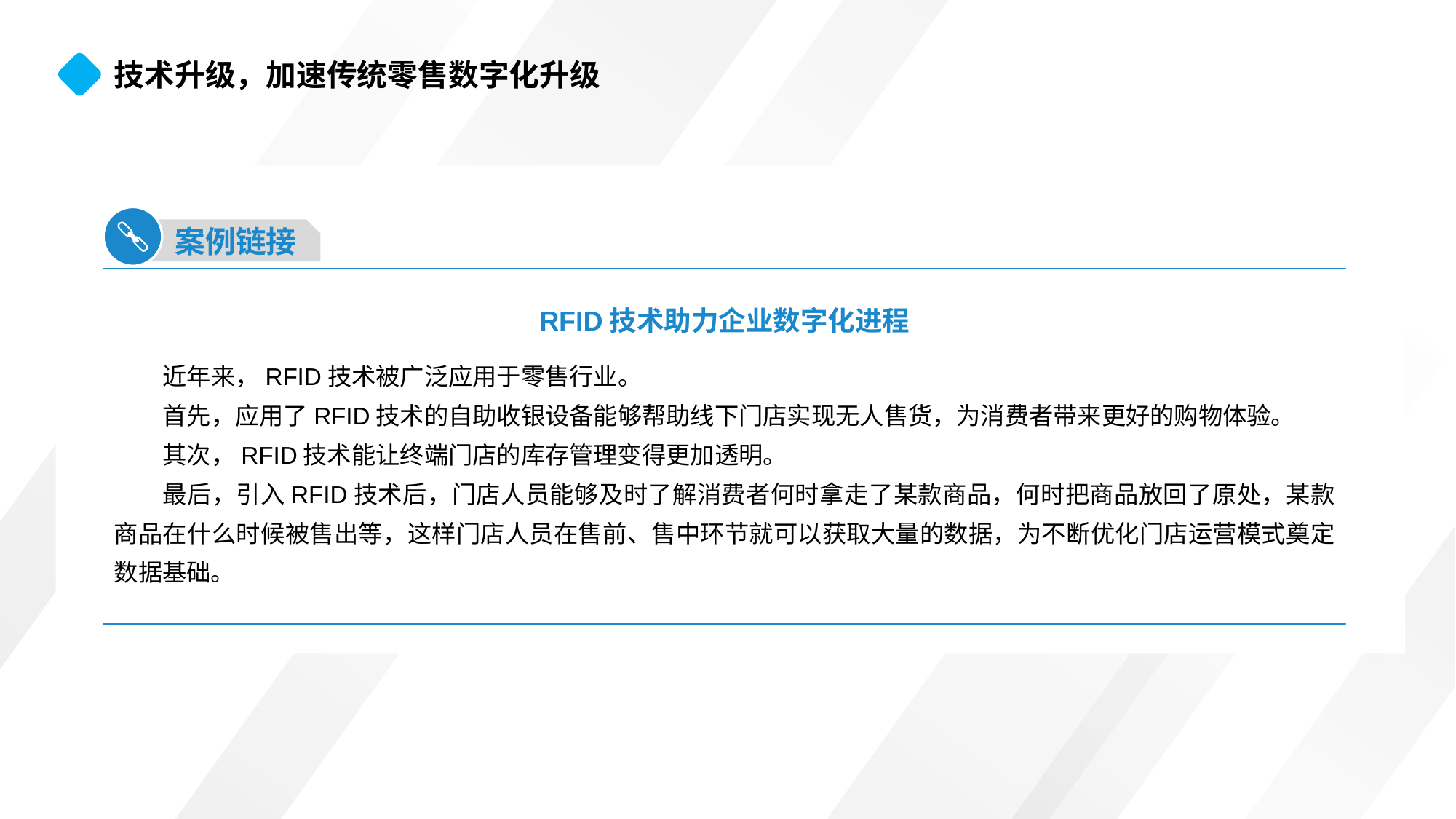

技术升级，加速传统零售数字化升级

案例链接

RFID技术助力企业数字化进程
近年来，RFID技术被广泛应用于零售行业。
首先，应用了RFID技术的自助收银设备能够帮助线下门店实现无人售货，为消费者带来更好的购物体验。
其次，RFID技术能让终端门店的库存管理变得更加透明。
最后，引入RFID技术后，门店人员能够及时了解消费者何时拿走了某款商品，何时把商品放回了原处，某款商品在什么时候被售出等，这样门店人员在售前、售中环节就可以获取大量的数据，为不断优化门店运营模式奠定数据基础。
1
移动支付：打通线上线下支付生态系统
2
大数据、云计算：新零售的智慧大脑
3
物联网：智能化管理，全面提升零售效率